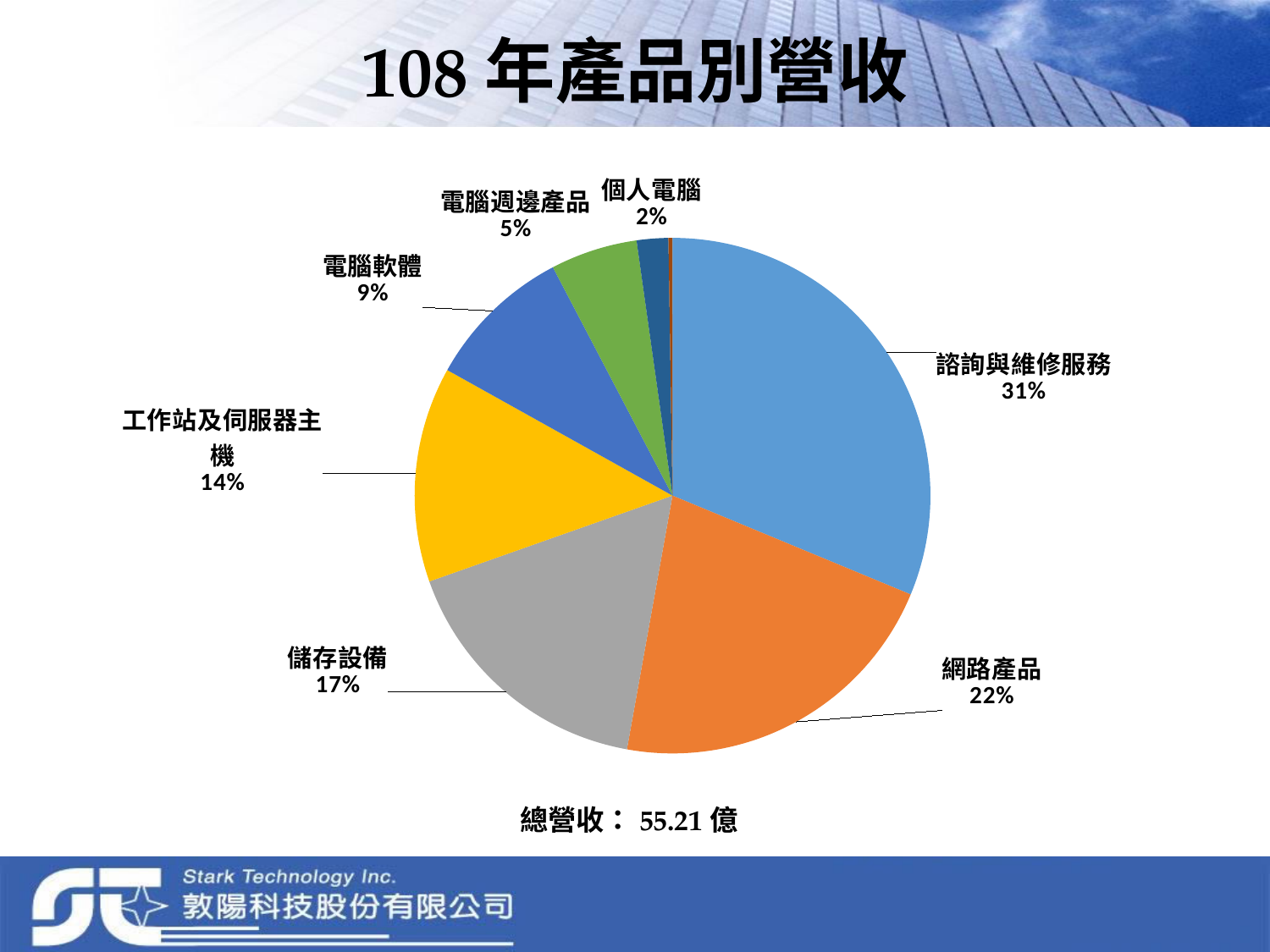

# 108年產品別營收

### Chart

| Category | % |
|---|---|
| 諮詢與維修服務 | 0.31264127680008164 |
| 網路產品 | 0.215682262624659 |
| 儲存設備 | 0.1676410658865181 |
| 工作站及伺服器主機 | 0.13502862469759452 |
| 電腦軟體 | 0.09223902672667275 |
| 電腦週邊產品 | 0.05449352575520284 |
| 個人電腦 | 0.01974491446099236 |
| 其它 | 0.0023266156108689056 |
| 工程 | 0.00020268743740984538 |
總營收：55.21億